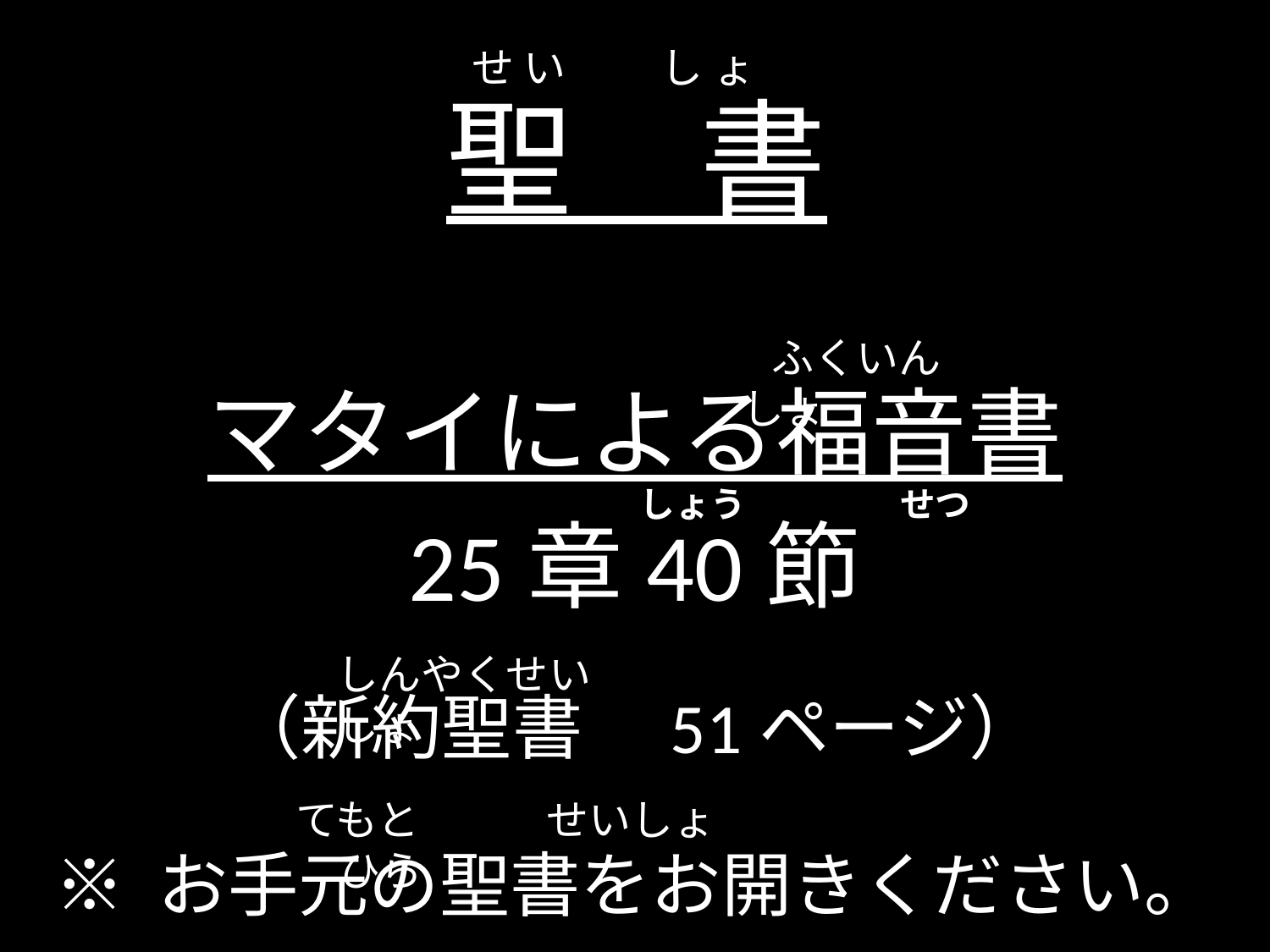

せ い          し ょ
# 聖　書
  ふくいんしょ
マタイによる福音書
25章40節

（新約聖書　51ページ）
     　　　　　　　            しょう　      　　せつ
しんやくせいしょ
てもと　　　せいしょ　　　　ひら
※ お手元の聖書をお開きください。